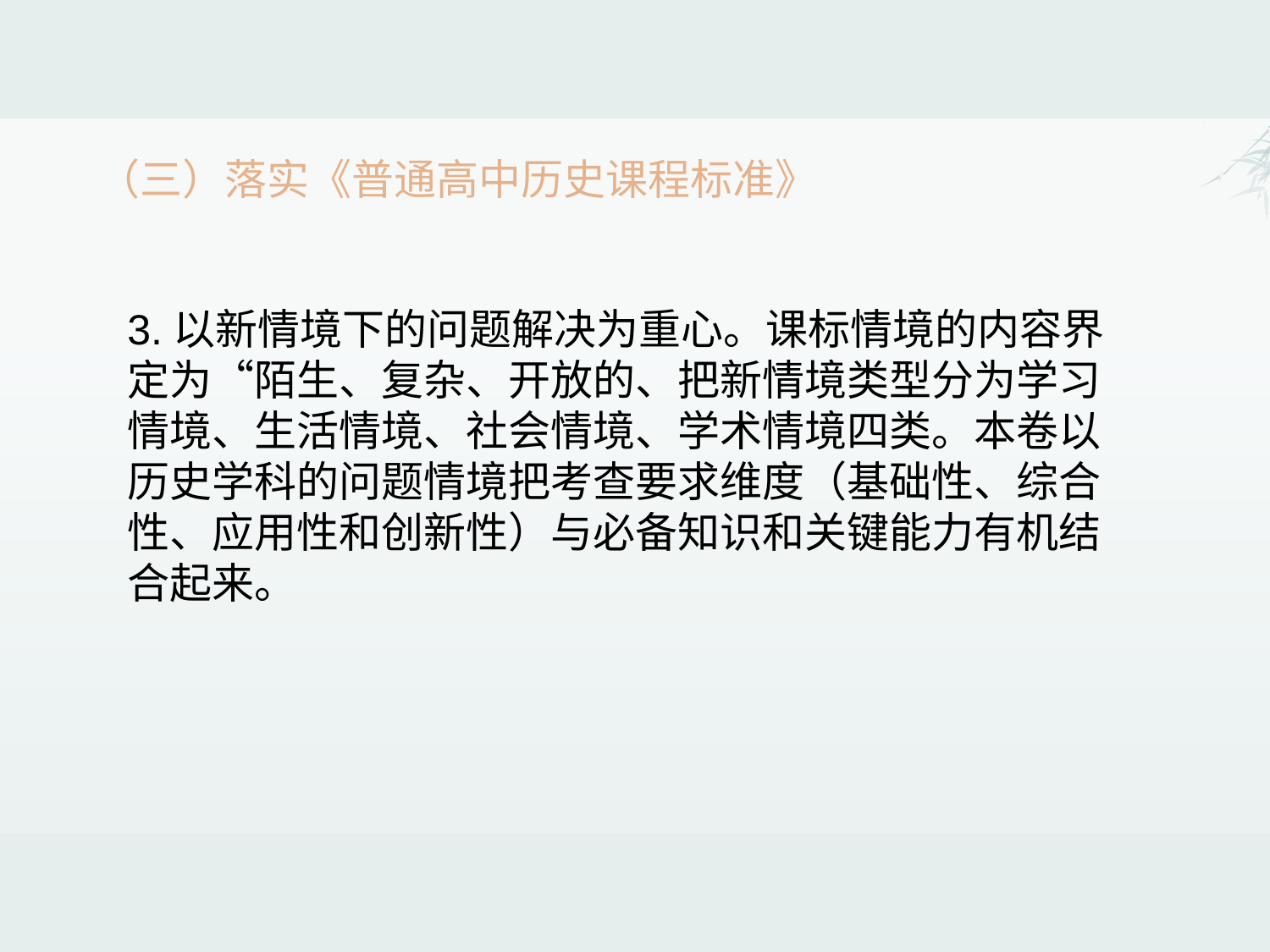

（三）落实《普通高中历史课程标准》
3.以新情境下的问题解决为重心。课标情境的内容界定为“陌生、复杂、开放的、把新情境类型分为学习情境、生活情境、社会情境、学术情境四类。本卷以历史学科的问题情境把考查要求维度（基础性、综合性、应用性和创新性）与必备知识和关键能力有机结合起来。